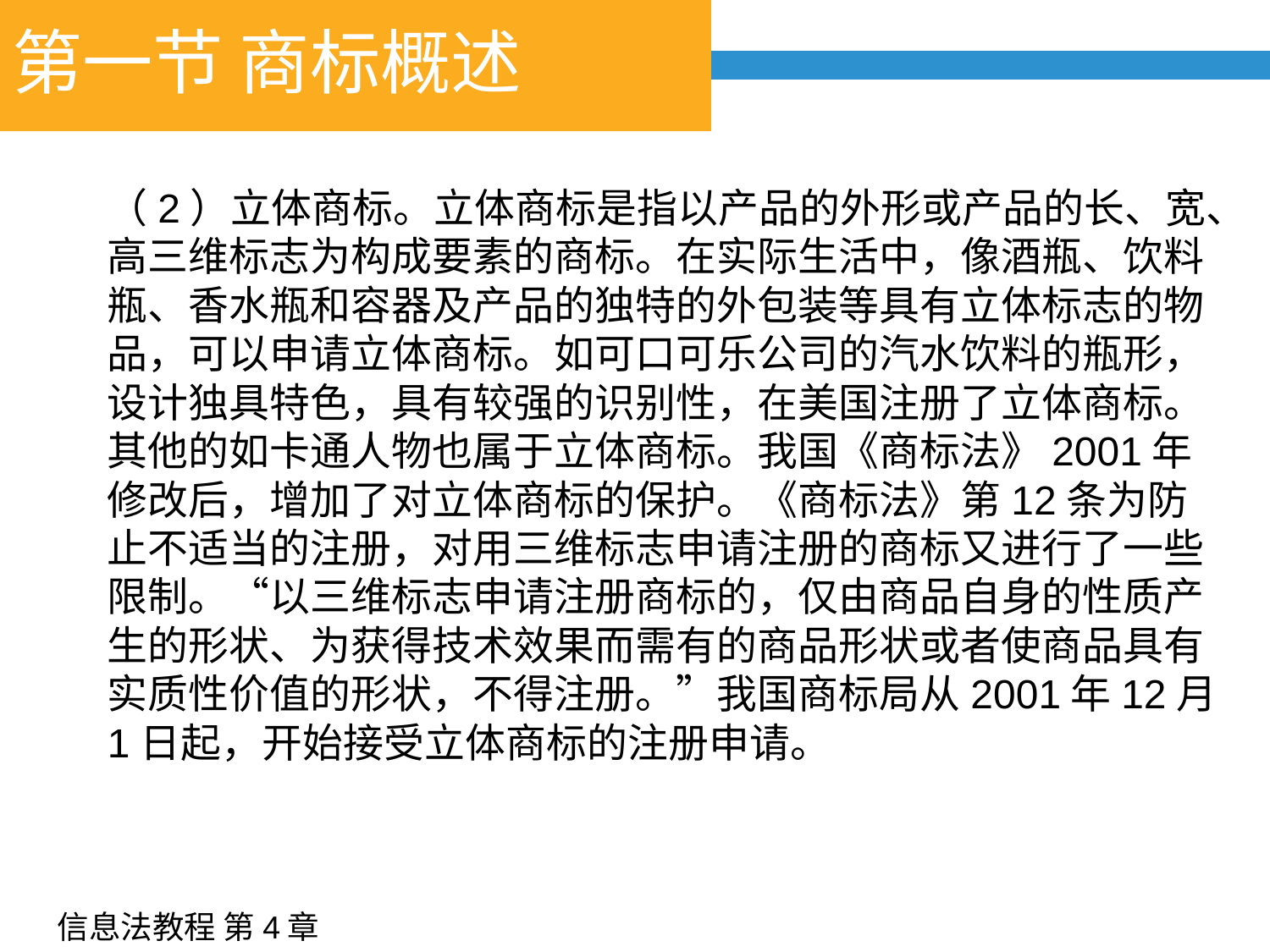

第一节 商标概述
（2）立体商标。立体商标是指以产品的外形或产品的长、宽、高三维标志为构成要素的商标。在实际生活中，像酒瓶、饮料瓶、香水瓶和容器及产品的独特的外包装等具有立体标志的物品，可以申请立体商标。如可口可乐公司的汽水饮料的瓶形，设计独具特色，具有较强的识别性，在美国注册了立体商标。其他的如卡通人物也属于立体商标。我国《商标法》2001年修改后，增加了对立体商标的保护。《商标法》第12条为防止不适当的注册，对用三维标志申请注册的商标又进行了一些限制。“以三维标志申请注册商标的，仅由商品自身的性质产生的形状、为获得技术效果而需有的商品形状或者使商品具有实质性价值的形状，不得注册。”我国商标局从2001年12月1日起，开始接受立体商标的注册申请。
信息法教程 第4章